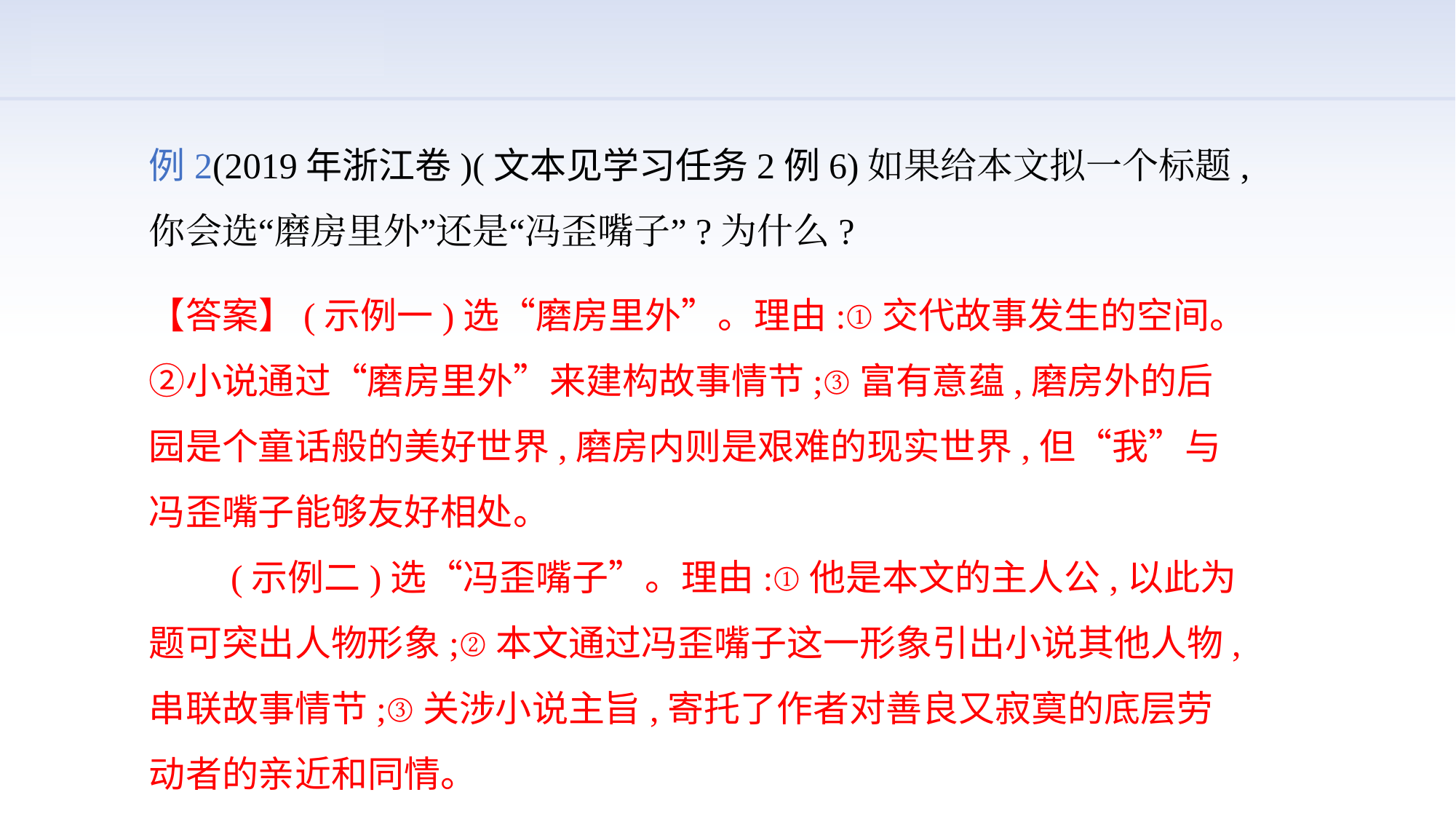

例2(2019年浙江卷)(文本见学习任务2例6)如果给本文拟一个标题,你会选“磨房里外”还是“冯歪嘴子”?为什么?
【答案】(示例一)选“磨房里外”。理由:①交代故事发生的空间。②小说通过“磨房里外”来建构故事情节;③富有意蕴,磨房外的后园是个童话般的美好世界,磨房内则是艰难的现实世界,但“我”与冯歪嘴子能够友好相处。
　　(示例二)选“冯歪嘴子”。理由:①他是本文的主人公,以此为题可突出人物形象;②本文通过冯歪嘴子这一形象引出小说其他人物,串联故事情节;③关涉小说主旨,寄托了作者对善良又寂寞的底层劳动者的亲近和同情。